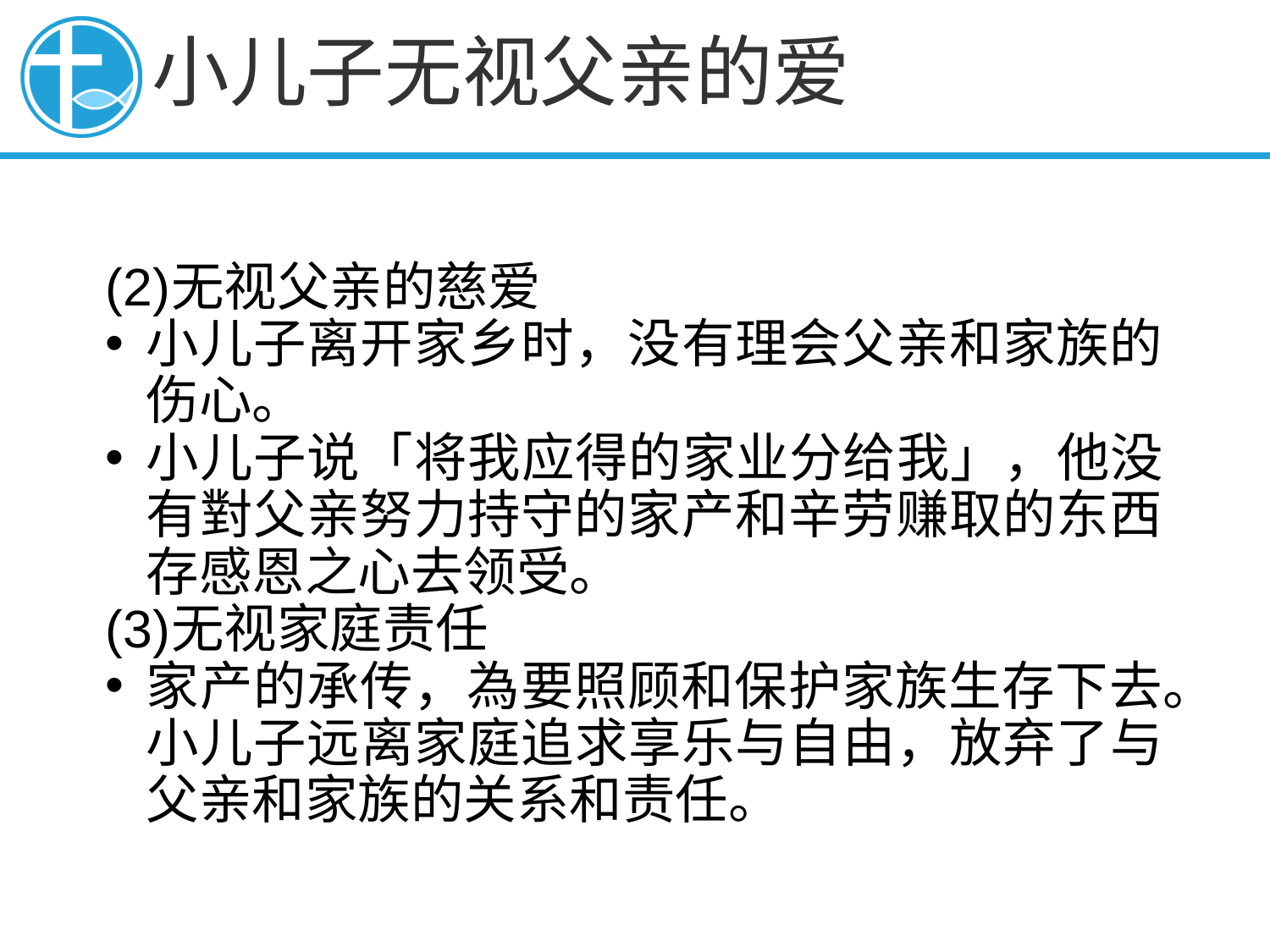

# 小儿子无视父亲的爱
无视父亲的慈爱
小儿子离开家乡时，没有理会父亲和家族的伤心。
小儿子说「将我应得的家业分给我」，他没有對父亲努力持守的家产和辛劳赚取的东西存感恩之心去领受。
无视家庭责任
家产的承传，為要照顾和保护家族生存下去。小儿子远离家庭追求享乐与自由，放弃了与父亲和家族的关系和责任。